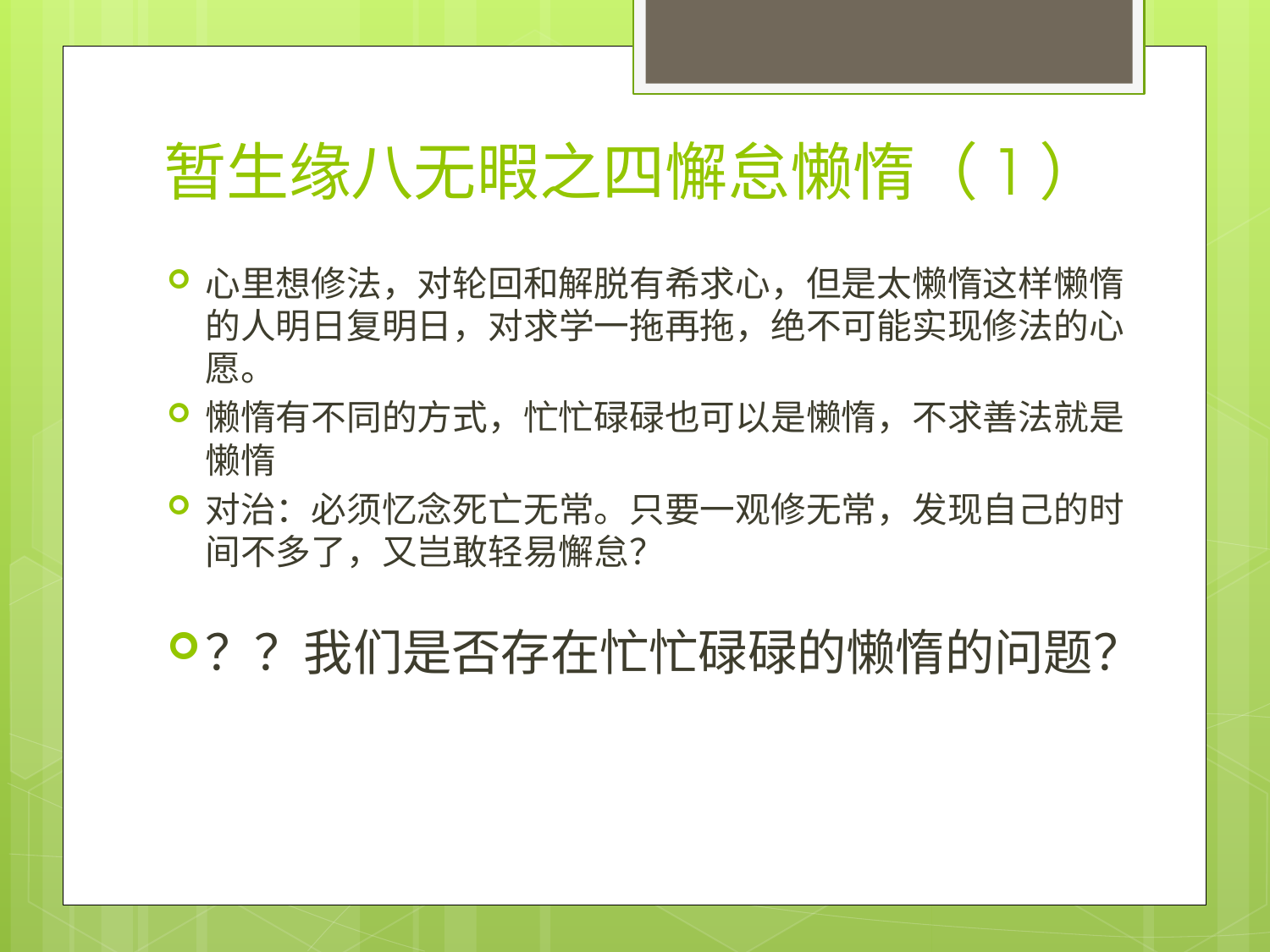

# 暂生缘八无暇之四懈怠懒惰（1）

心里想修法，对轮回和解脱有希求心，但是太懒惰这样懒惰的人明日复明日，对求学一拖再拖，绝不可能实现修法的心愿。
懒惰有不同的方式，忙忙碌碌也可以是懒惰，不求善法就是懒惰
对治：必须忆念死亡无常。只要一观修无常，发现自己的时间不多了，又岂敢轻易懈怠？

？？我们是否存在忙忙碌碌的懒惰的问题？